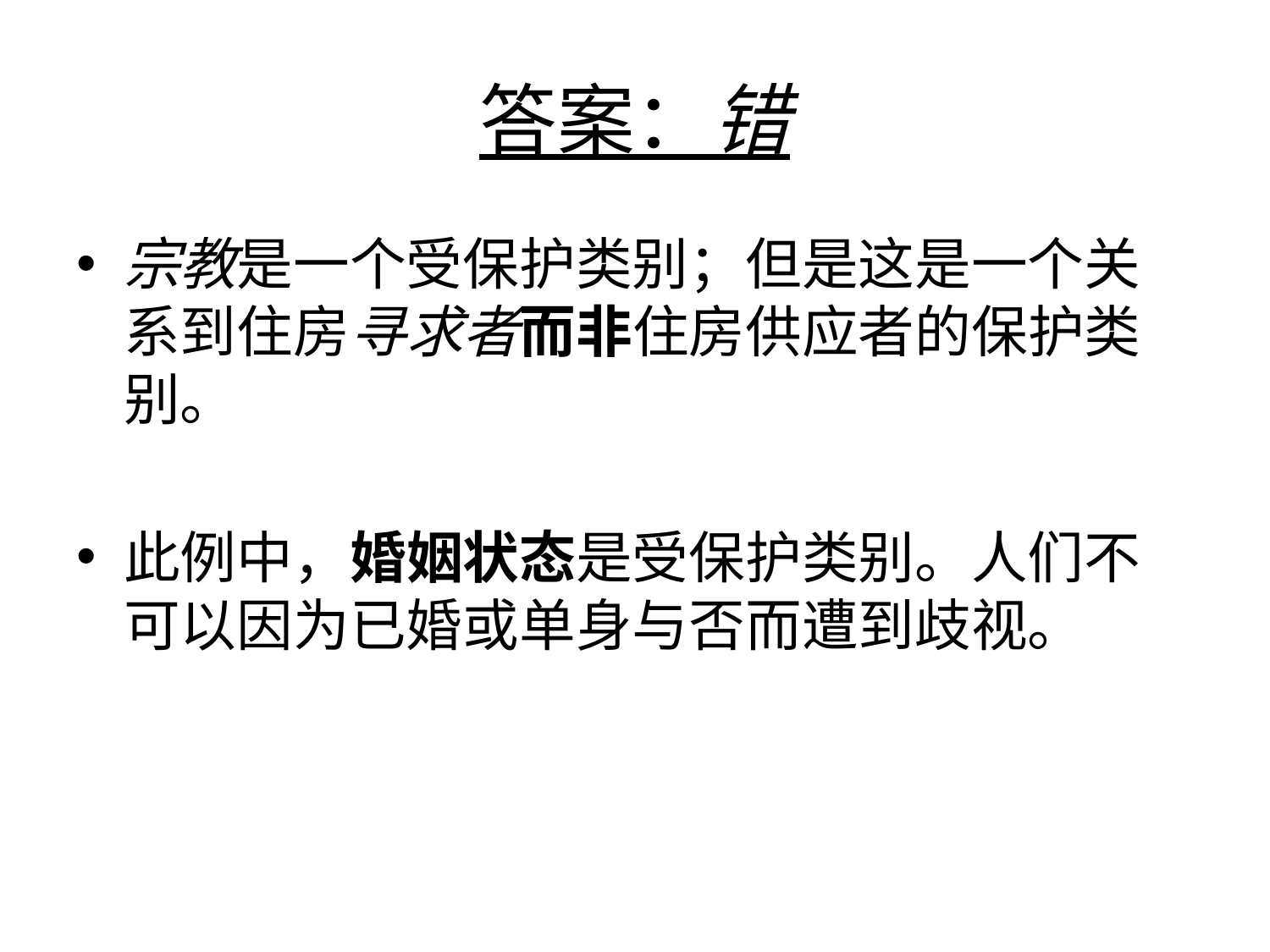

# 答案：错
宗教是一个受保护类别；但是这是一个关系到住房寻求者而非住房供应者的保护类别。

此例中，婚姻状态是受保护类别。人们不可以因为已婚或单身与否而遭到歧视。